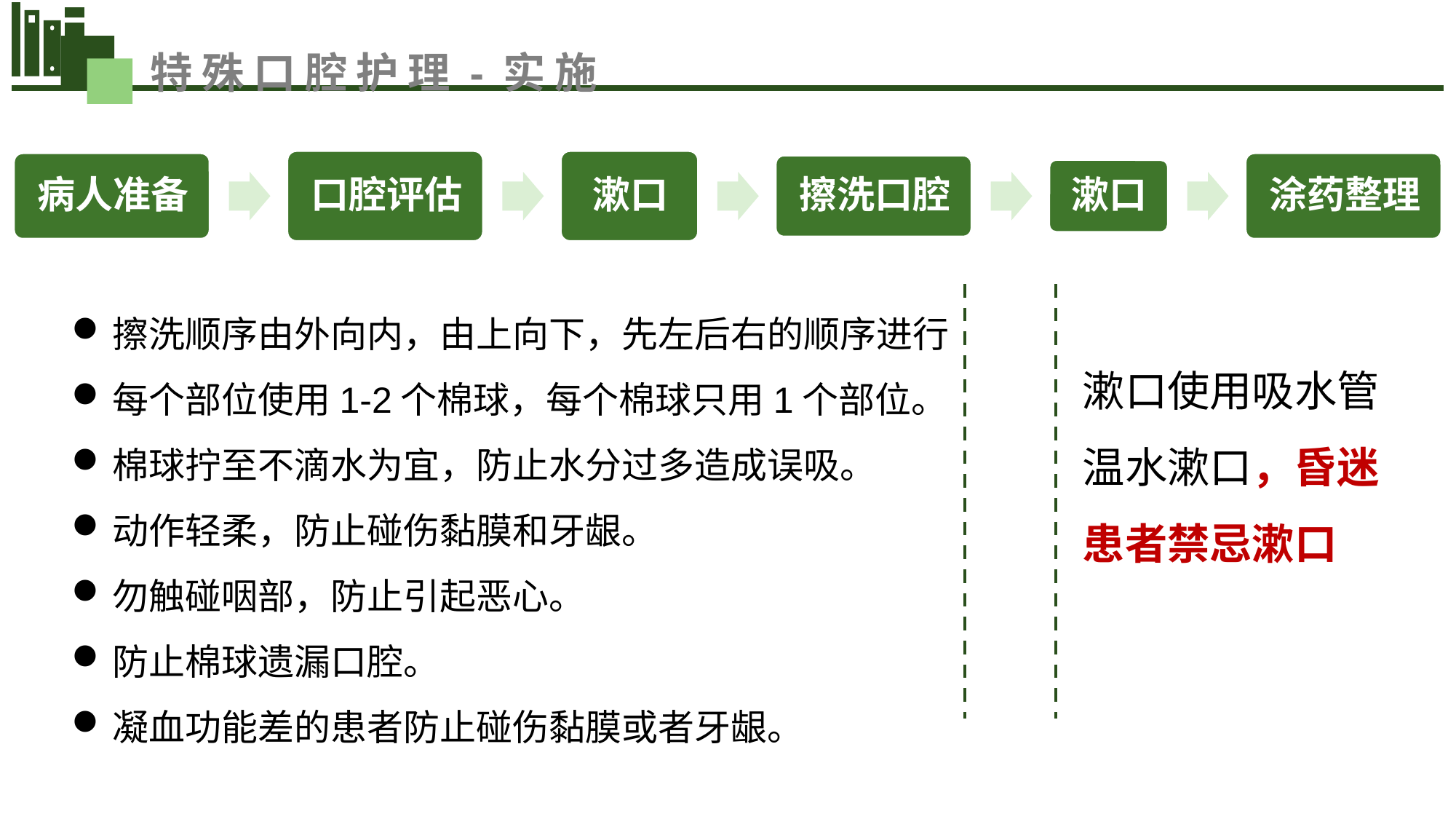

特殊口腔护理-实施

病人准备

口腔评估

漱口

擦洗口腔

漱口

涂药整理
擦洗顺序由外向内，由上向下，先左后右的顺序进行
每个部位使用1-2个棉球，每个棉球只用1个部位。
棉球拧至不滴水为宜，防止水分过多造成误吸。
动作轻柔，防止碰伤黏膜和牙龈。
勿触碰咽部，防止引起恶心。
防止棉球遗漏口腔。
凝血功能差的患者防止碰伤黏膜或者牙龈。
漱口使用吸水管温水漱口，昏迷患者禁忌漱口